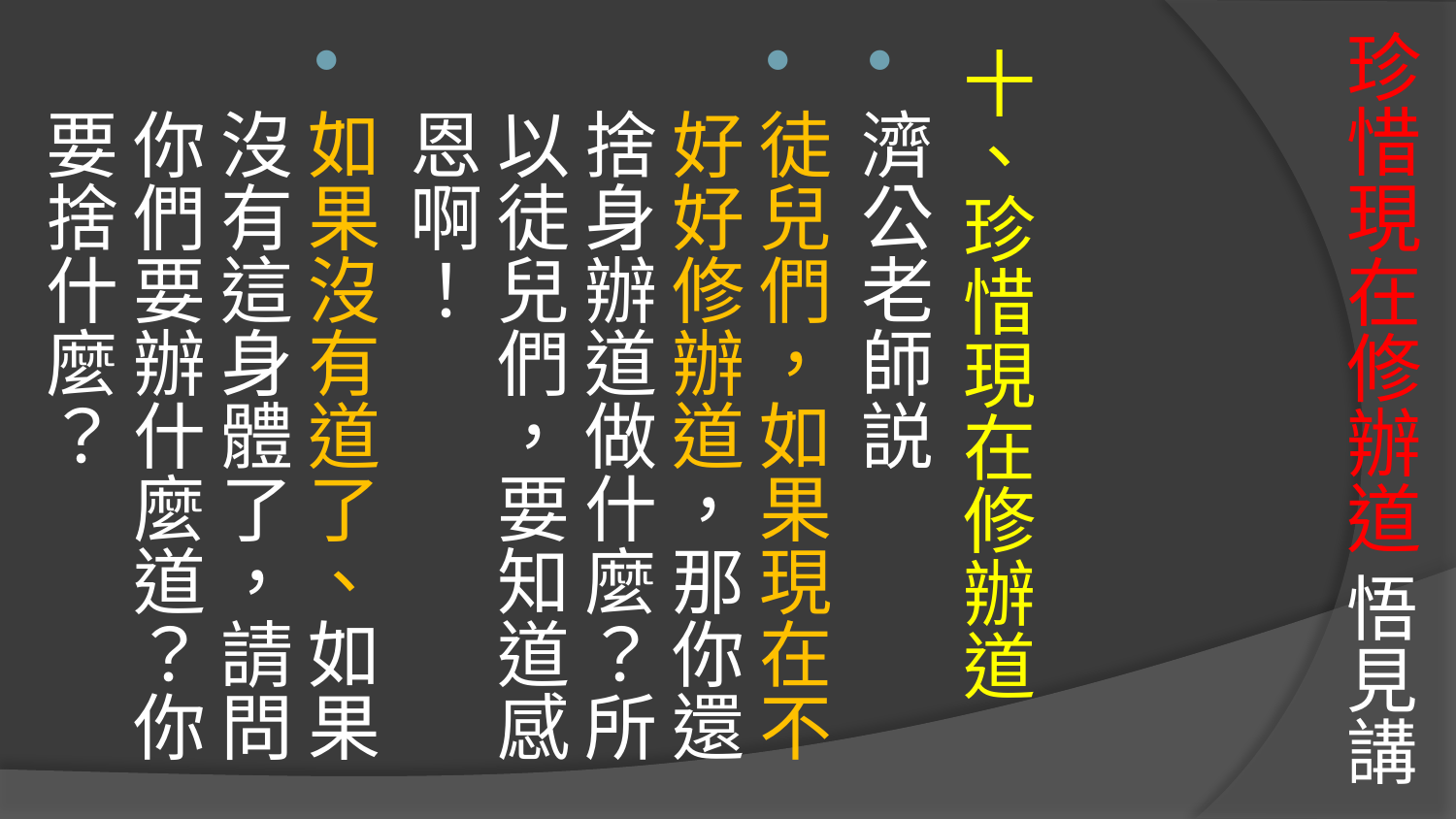

# 珍惜現在修辦道 悟見講
十、珍惜現在修辦道
濟公老師説
徒兒們，如果現在不好好修辦道，那你還捨身辦道做什麼？所以徒兒們，要知道感恩啊！
如果沒有道了、如果沒有這身體了，請問你們要辦什麼道？你要捨什麼？